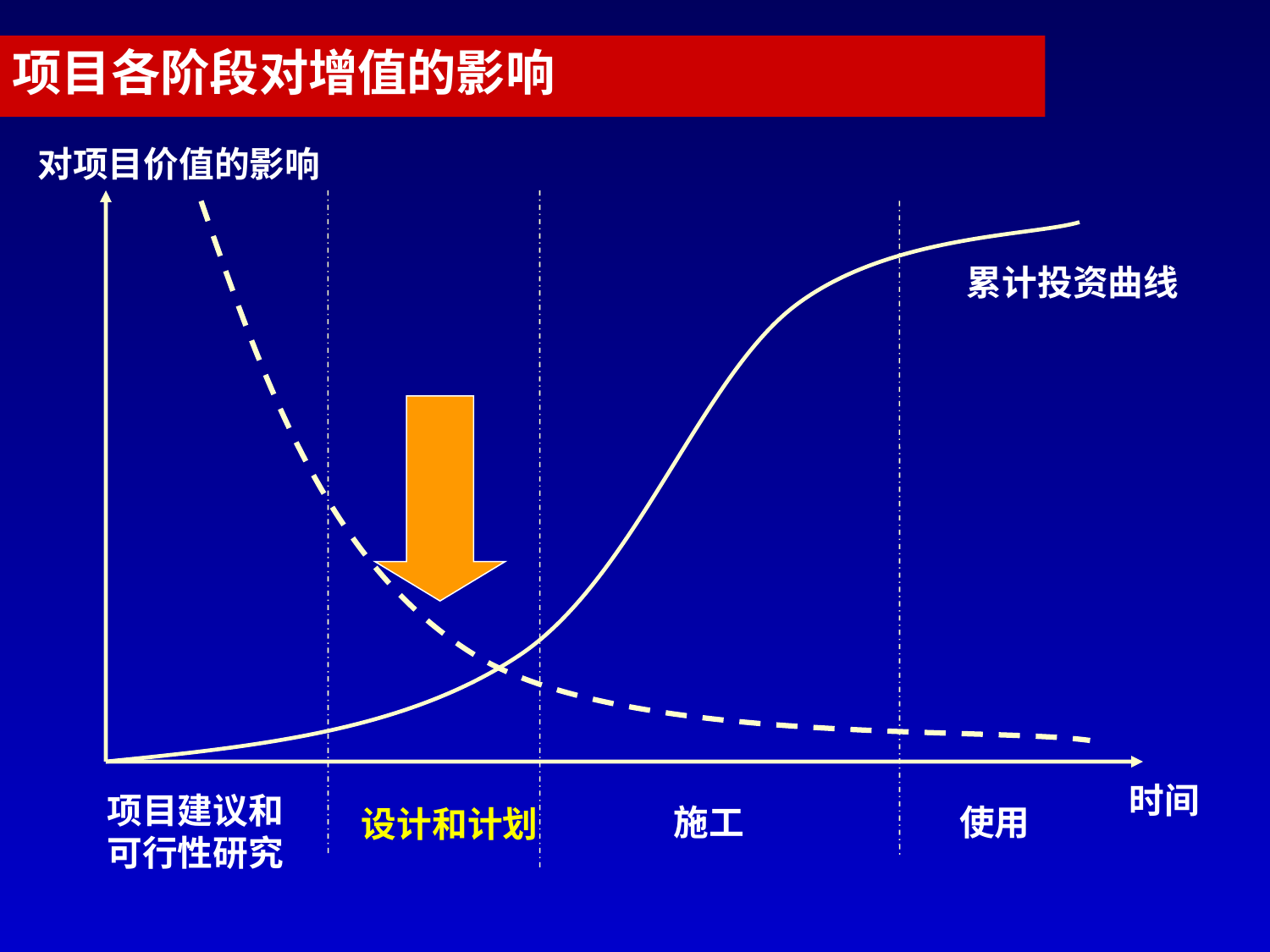

项目各阶段对增值的影响
对项目价值的影响

累计投资曲线

时间
项目建议和可行性研究
施工
使用
设计和计划
35